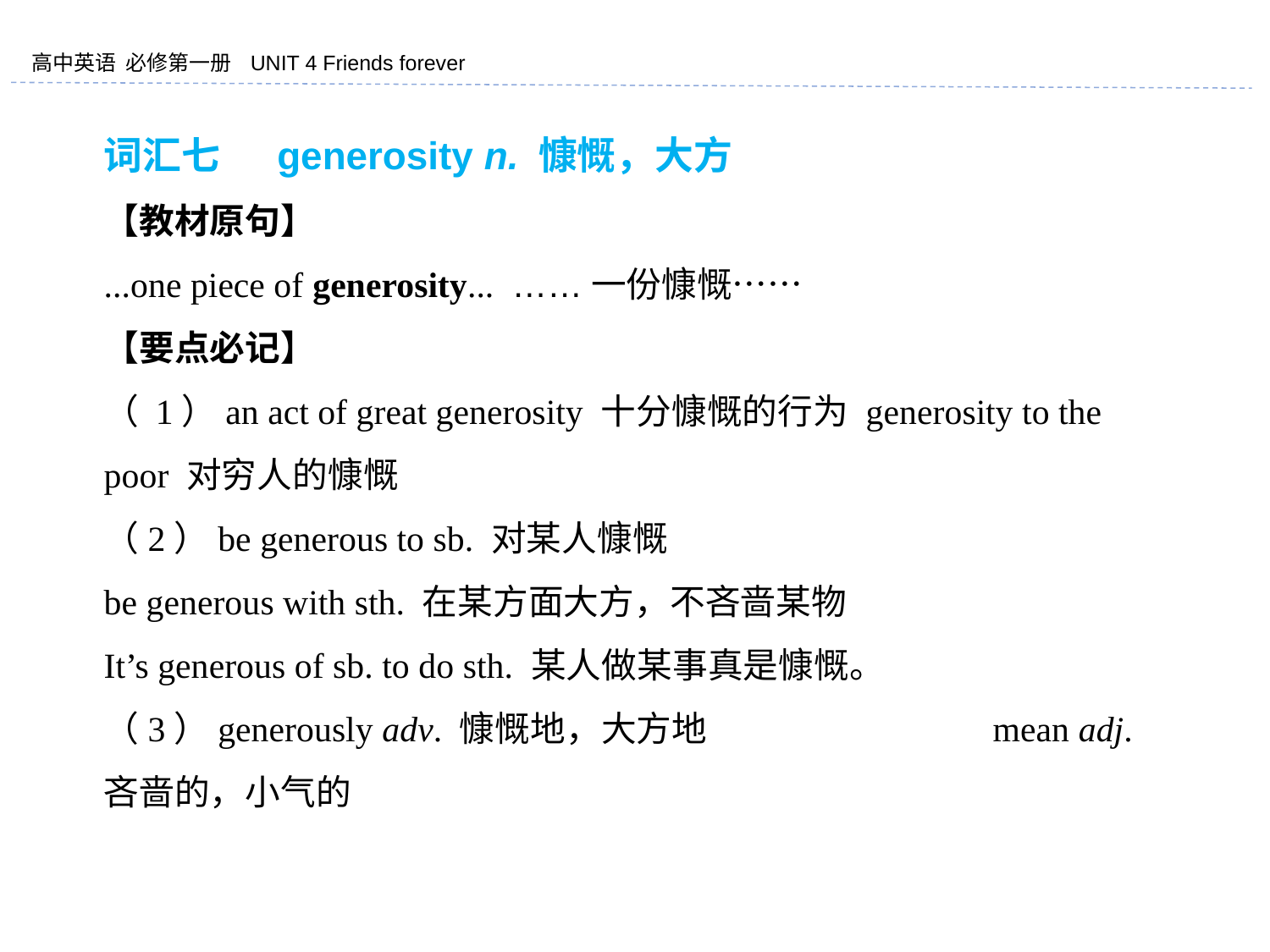

词汇七 　generosity n. 慷慨，大方
【教材原句】
...one piece of generosity...  ……一份慷慨……
【要点必记】
（ 1）an act of great generosity 十分慷慨的行为	generosity to the poor 对穷人的慷慨
（2）be generous to sb. 对某人慷慨
be generous with sth. 在某方面大方，不吝啬某物
It’s generous of sb. to do sth. 某人做某事真是慷慨。
（3）generously adv. 慷慨地，大方地　		mean adj. 吝啬的，小气的